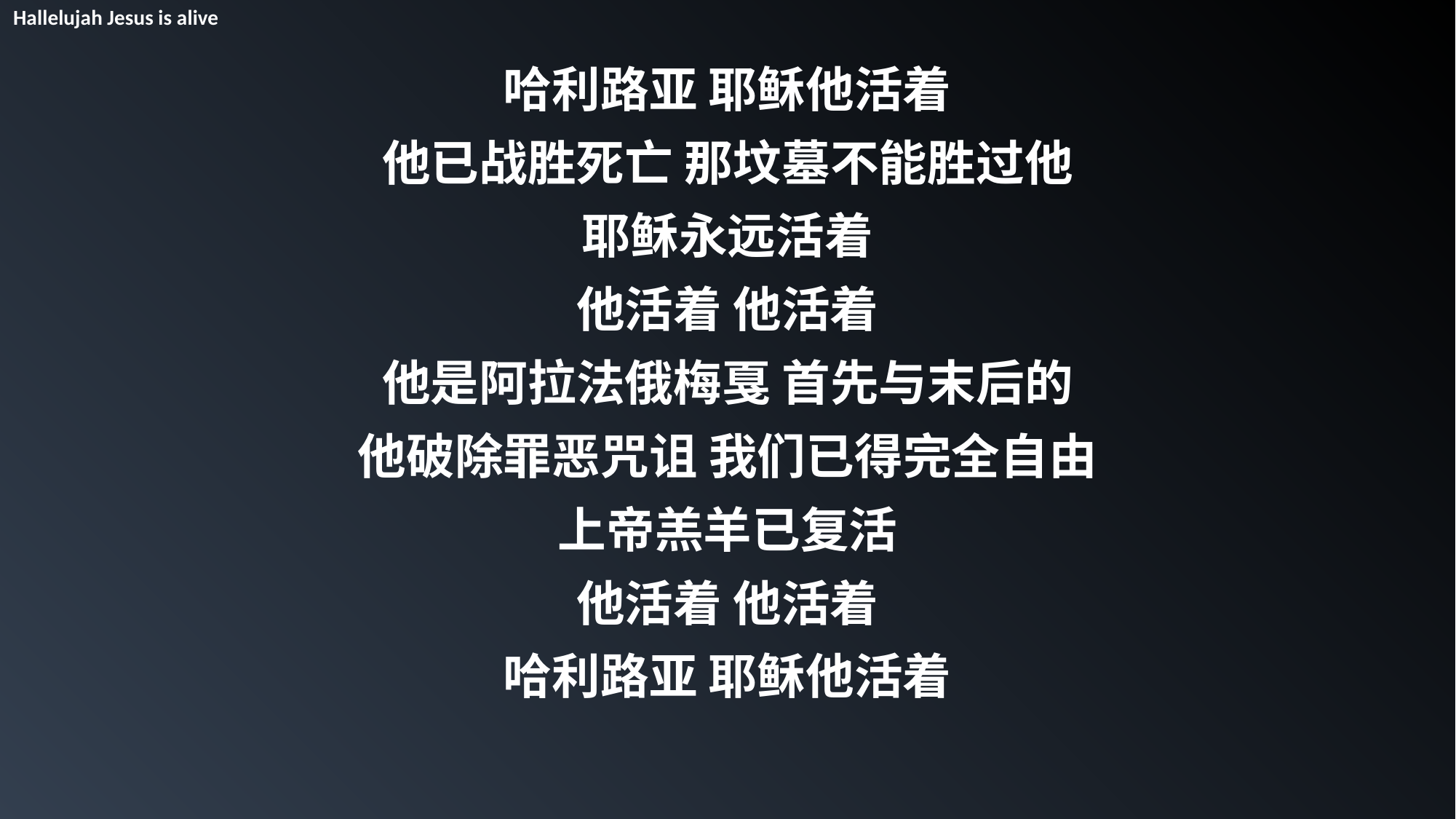

Hallelujah Jesus is alive
哈利路亚 耶稣他活着
他已战胜死亡 那坟墓不能胜过他
耶稣永远活着
他活着 他活着
他是阿拉法俄梅戛 首先与末后的
他破除罪恶咒诅 我们已得完全自由
上帝羔羊已复活
他活着 他活着
哈利路亚 耶稣他活着